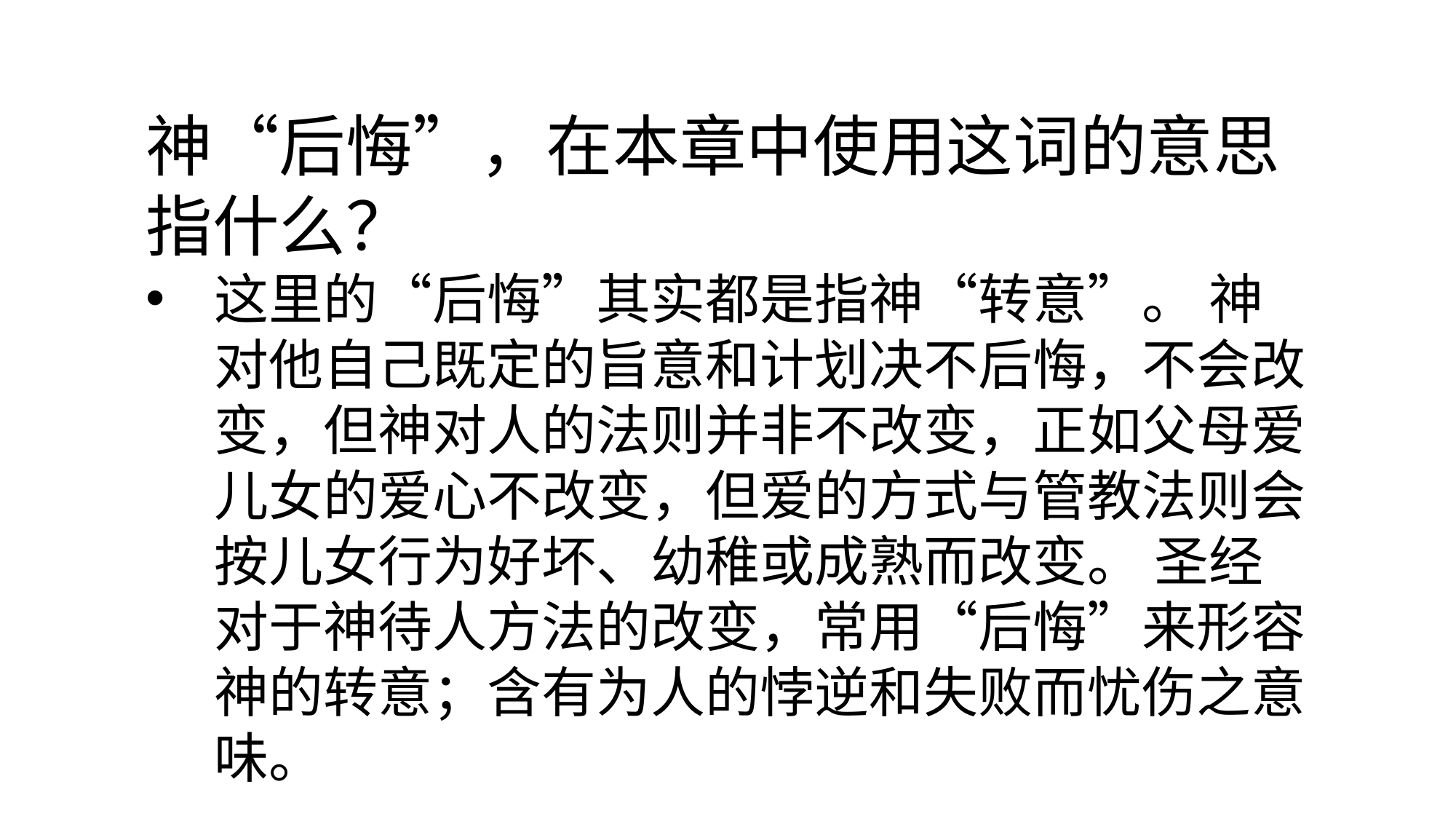

神“后悔”，在本章中使用这词的意思指什么？
这里的“后悔”其实都是指神“转意”。 神对他自己既定的旨意和计划决不后悔，不会改变，但神对人的法则并非不改变，正如父母爱儿女的爱心不改变，但爱的方式与管教法则会按儿女行为好坏、幼稚或成熟而改变。 圣经对于神待人方法的改变，常用“后悔”来形容神的转意；含有为人的悖逆和失败而忧伤之意味。